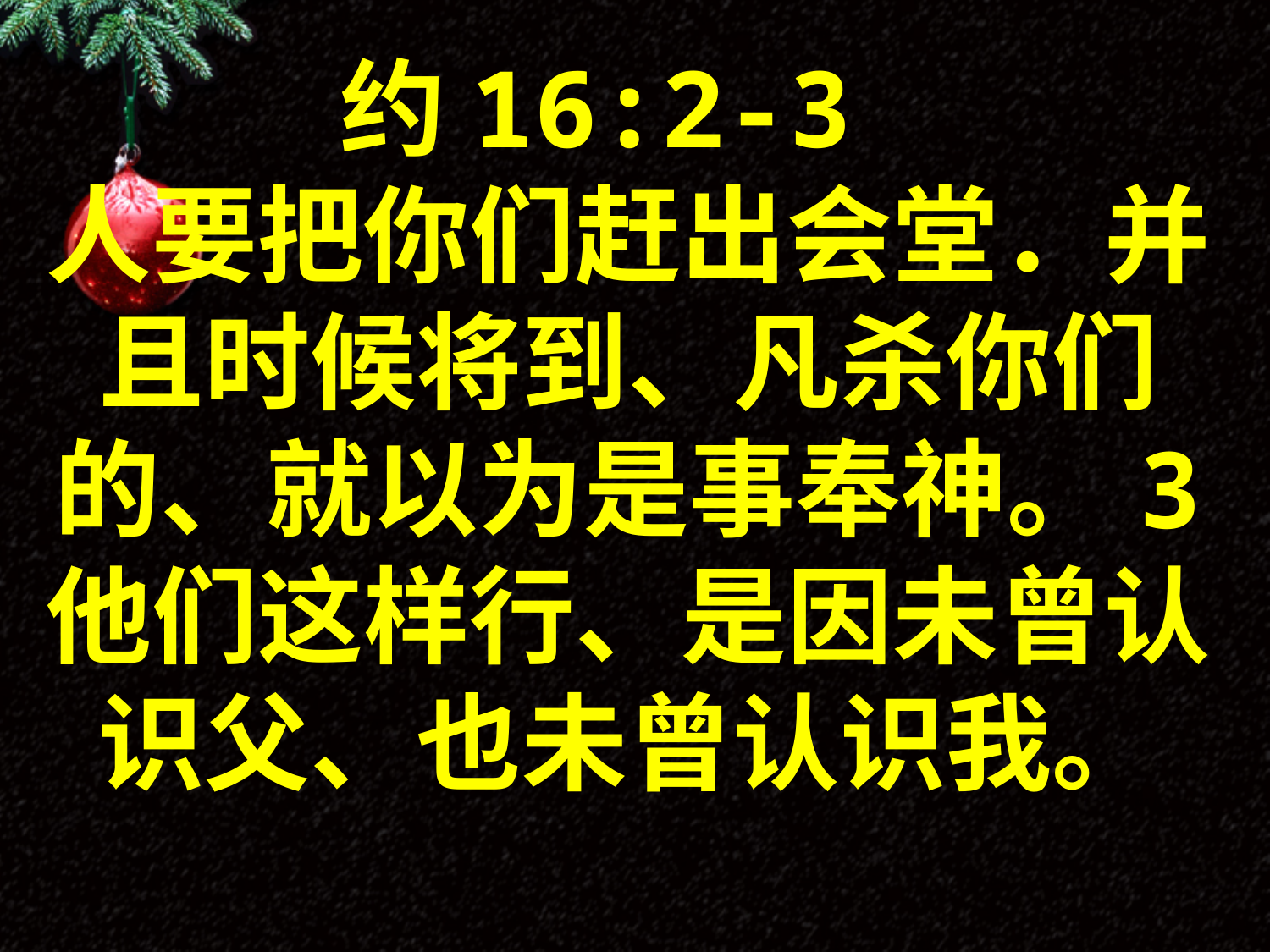

约16:2-3
人要把你们赶出会堂．并且时候将到、凡杀你们的、就以为是事奉神。3 他们这样行、是因未曾认识父、也未曾认识我。